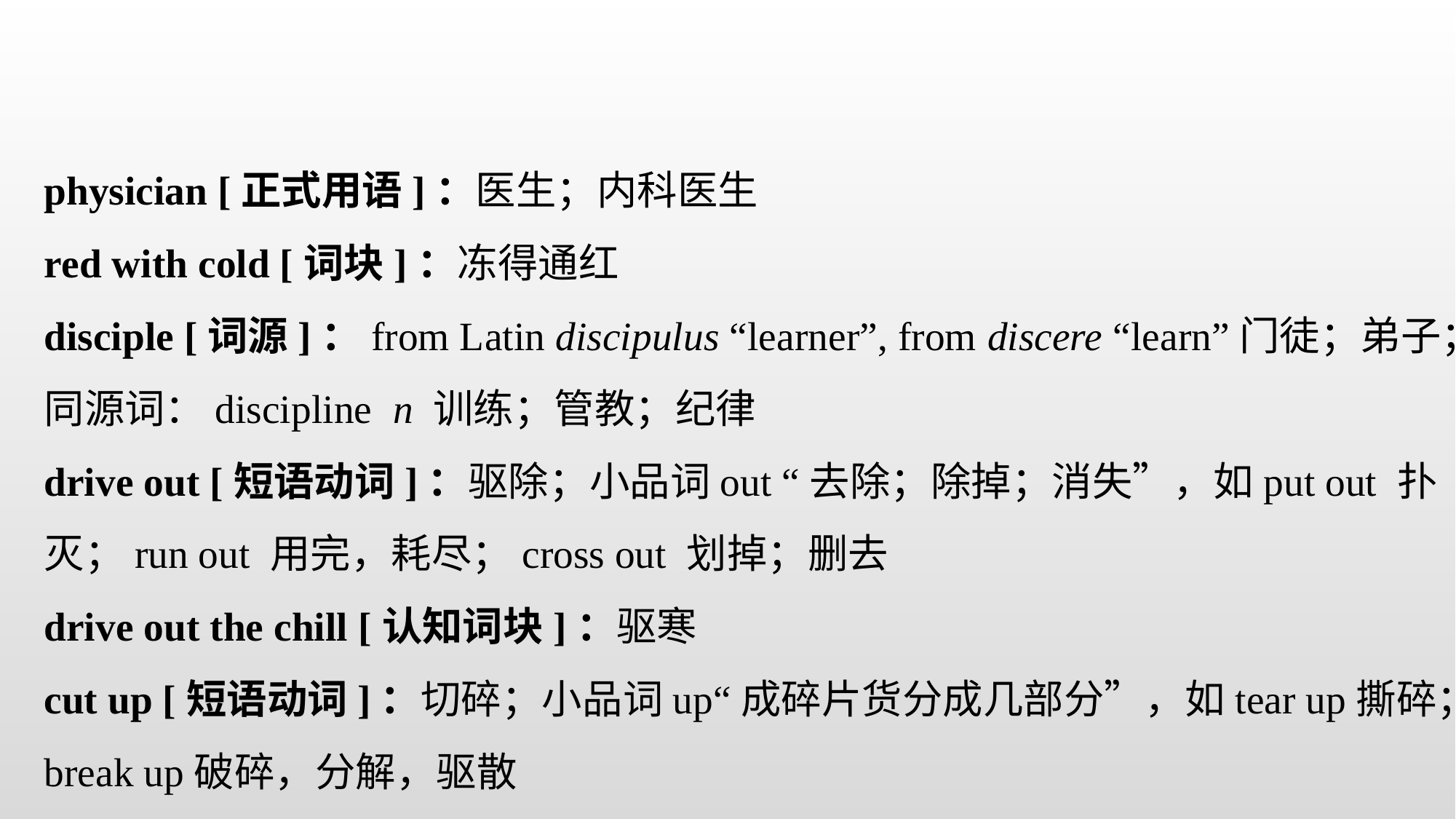

physician [正式用语]：医生；内科医生
red with cold [词块]：冻得通红
disciple [词源]：from Latin discipulus “learner”, from discere “learn”门徒；弟子；同源词：discipline  n 训练；管教；纪律
drive out [短语动词]：驱除；小品词out “去除；除掉；消失”，如put out 扑灭；run out 用完，耗尽；cross out 划掉；删去
drive out the chill [认知词块]：驱寒
cut up [短语动词]：切碎；小品词up“成碎片货分成几部分”，如tear up撕碎；break up破碎，分解，驱散